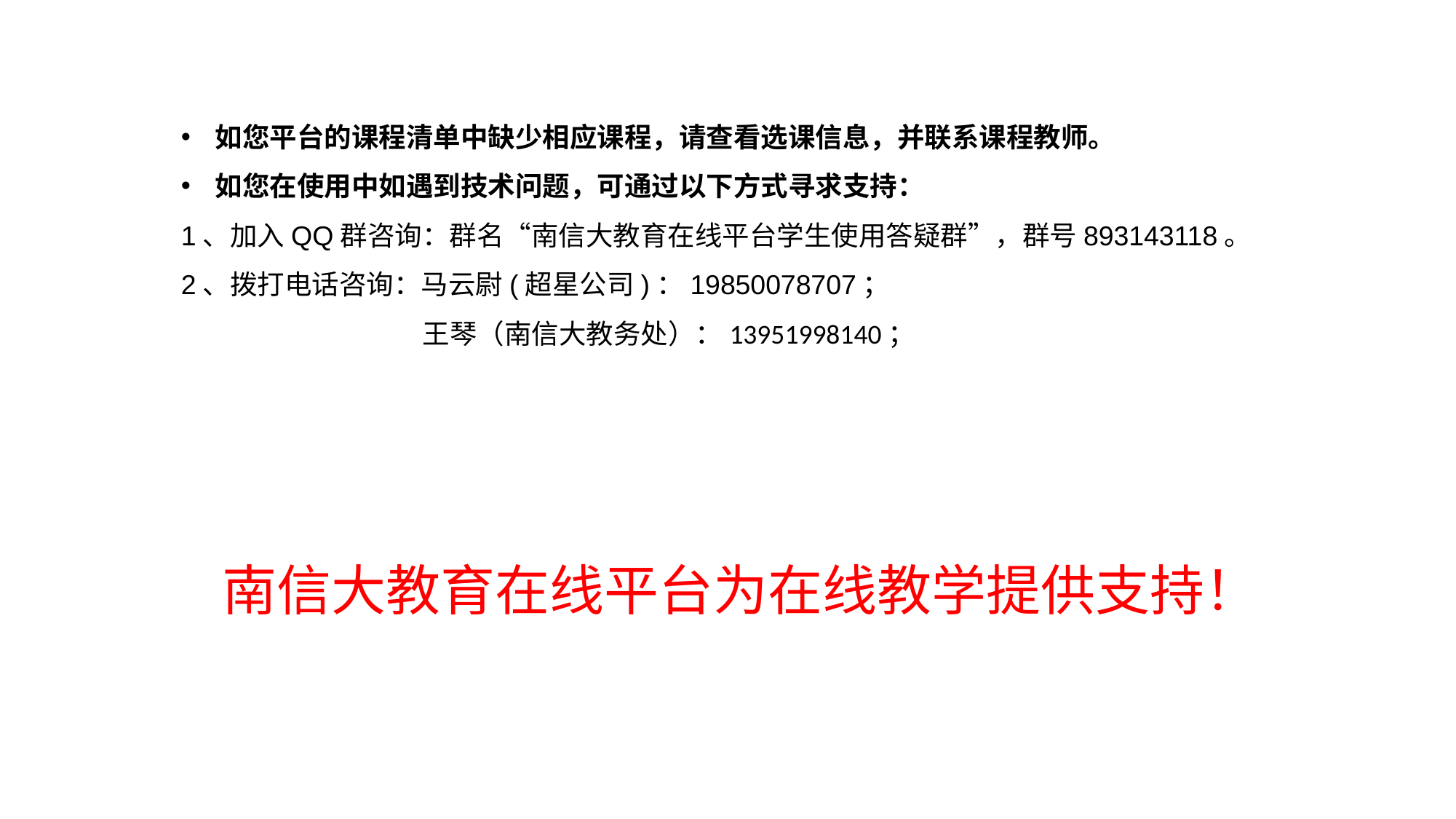

如您平台的课程清单中缺少相应课程，请查看选课信息，并联系课程教师。
如您在使用中如遇到技术问题，可通过以下方式寻求支持：
1、加入QQ群咨询：群名“南信大教育在线平台学生使用答疑群”，群号893143118。
2、拨打电话咨询：马云尉(超星公司)：19850078707；
                                      王琴（南信大教务处）：13951998140；
南信大教育在线平台为在线教学提供支持！